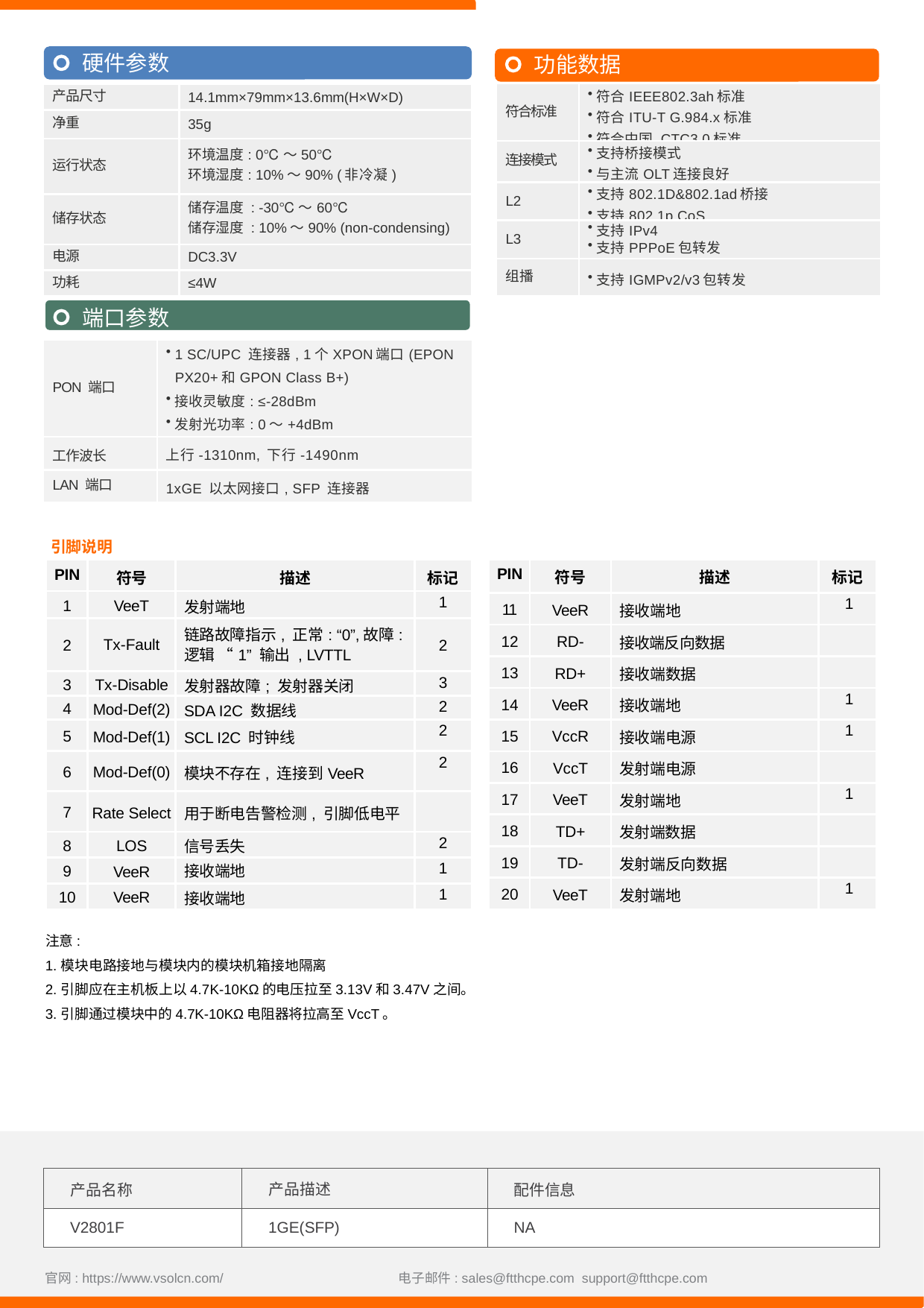

硬件参数
功能数据

| 符合标准 | 符合IEEE802.3ah标准 符合ITU-T G.984.x标准 符合中国 CTC3.0标准 |
| --- | --- |
| 连接模式 | 支持桥接模式 与主流OLT连接良好 |
| L2 | 支持802.1D&802.1ad桥接 支持802.1p CoS |
| L3 | 支持IPv4 支持PPPoE包转发 |
| 组播 | 支持IGMPv2/v3包转发 |
| 产品尺寸 | 14.1mm×79mm×13.6mm(H×W×D) |
| --- | --- |
| 净重 | 35g |
| 运行状态 | 环境温度: 0℃～50℃ 环境湿度: 10%～90% (非冷凝) |
| 储存状态 | 储存温度 : -30℃～60℃ 储存湿度 : 10%～90% (non-condensing) |
| 电源 | DC3.3V |
| 功耗 | ≤4W |

端口参数

| PON 端口 | 1 SC/UPC 连接器, 1个XPON端口(EPON PX20+和GPON Class B+) 接收灵敏度: ≤-28dBm 发射光功率: 0～+4dBm 传输距离: 20KM |
| --- | --- |
| 工作波长 | 上行-1310nm, 下行-1490nm |
| LAN 端口 | 1xGE 以太网接口, SFP 连接器 |
引脚说明
| PIN | 符号 | 描述 | 标记 |
| --- | --- | --- | --- |
| 11 | VeeR | 接收端地 | 1 |
| 12 | RD- | 接收端反向数据 |  |
| 13 | RD+ | 接收端数据 |  |
| 14 | VeeR | 接收端地 | 1 |
| 15 | VccR | 接收端电源 | 1 |
| 16 | VccT | 发射端电源 |  |
| 17 | VeeT | 发射端地 | 1 |
| 18 | TD+ | 发射端数据 |  |
| 19 | TD- | 发射端反向数据 |  |
| 20 | VeeT | 发射端地 | 1 |
| PIN | 符号 | 描述 | 标记 |
| --- | --- | --- | --- |
| 1 | VeeT | 发射端地 | 1 |
| 2 | Tx-Fault | 链路故障指示, 正常: “0”,故障:逻辑 “1” 输出 , LVTTL | 2 |
| 3 | Tx-Disable | 发射器故障; 发射器关闭 | 3 |
| 4 | Mod-Def(2) | SDA I2C 数据线 | 2 |
| 5 | Mod-Def(1) | SCL I2C 时钟线 | 2 |
| 6 | Mod-Def(0) | 模块不存在, 连接到VeeR | 2 |
| 7 | Rate Select | 用于断电告警检测, 引脚低电平 |  |
| 8 | LOS | 信号丢失 | 2 |
| 9 | VeeR | 接收端地 | 1 |
| 10 | VeeR | 接收端地 | 1 |
注意:
模块电路接地与模块内的模块机箱接地隔离
引脚应在主机板上以4.7K-10KΩ的电压拉至3.13V和3.47V之间。
引脚通过模块中的4.7K-10KΩ电阻器将拉高至VccT。
| 产品名称 | 产品描述 | 配件信息 |
| --- | --- | --- |
| V2801F | 1GE(SFP) | NA |
官网: https://www.vsolcn.com/                                              电子邮件: sales@ftthcpe.com  support@ftthcpe.com